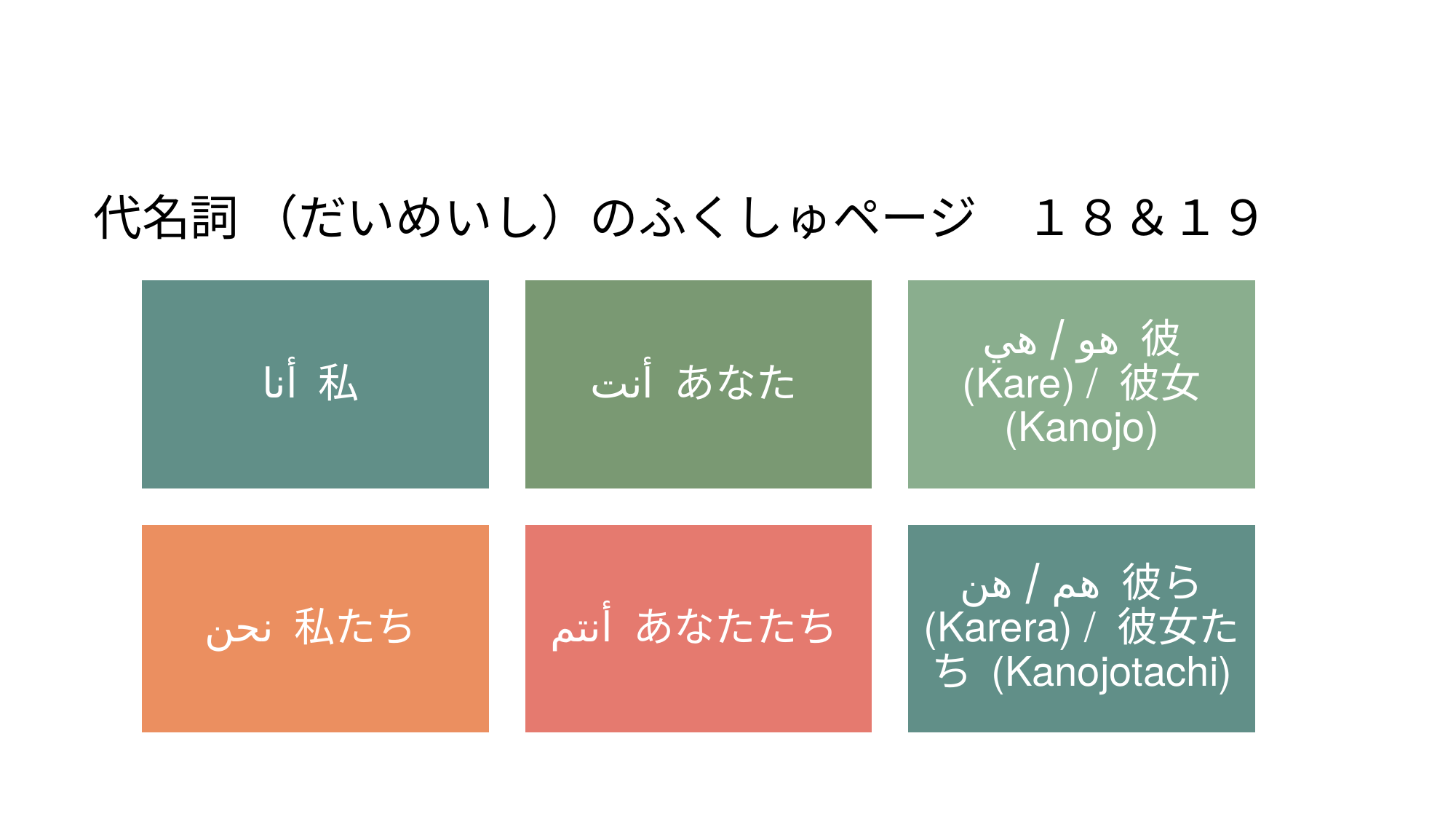

# 代名詞 （だいめいし）のふくしゅページ　１８＆１９
أنا 私
أنت あなた
هو / هي 彼 (Kare) / 彼女 (Kanojo)
نحن 私たち
أنتم あなたたち
هم / هن 彼ら (Karera) / 彼女たち (Kanojotachi)